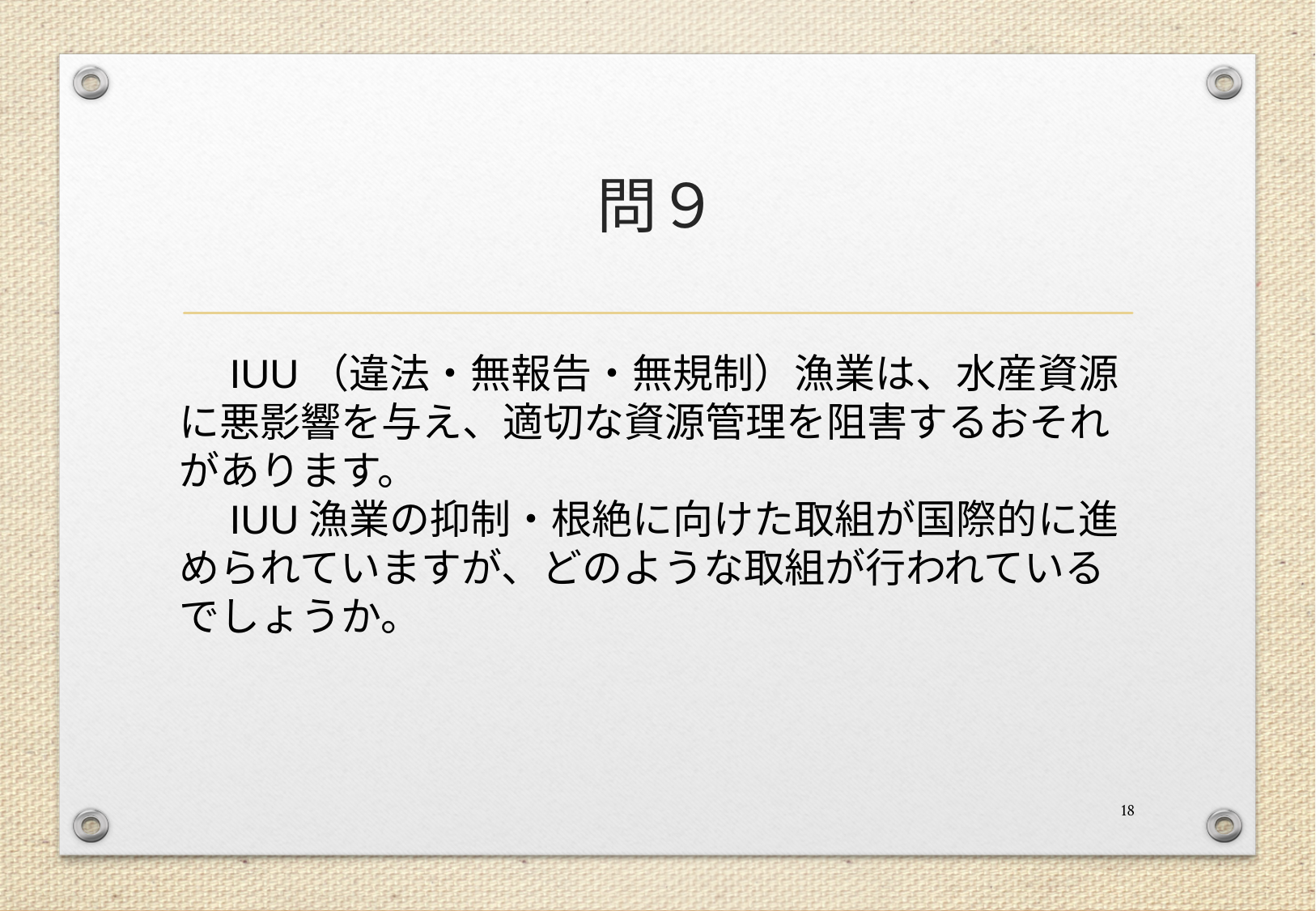

# 問９
　IUU（違法・無報告・無規制）漁業は、水産資源に悪影響を与え、適切な資源管理を阻害するおそれがあります。
　IUU漁業の抑制・根絶に向けた取組が国際的に進められていますが、どのような取組が行われているでしょうか。
18